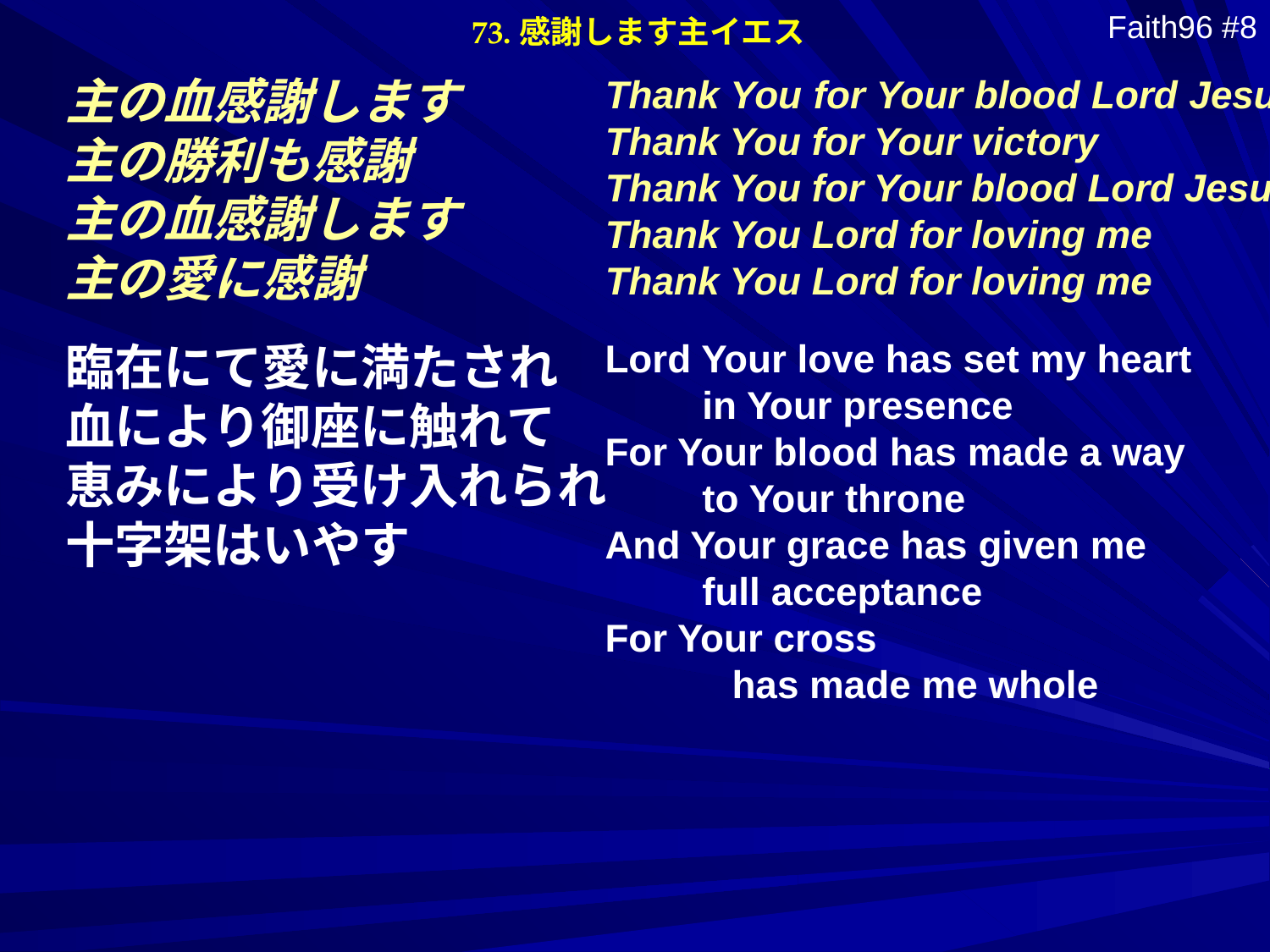

73.感謝します主イエス
Faith96 #8
Thank You for Your blood Lord Jesus
Thank You for Your victory
Thank You for Your blood Lord Jesus
Thank You Lord for loving me
Thank You Lord for loving me
主の血感謝します
主の勝利も感謝
主の血感謝します
主の愛に感謝

臨在にて愛に満たされ
血により御座に触れて
恵みにより受け入れられ
十字架はいやす
Lord Your love has set my heart
         in Your presence
For Your blood has made a way
         to Your throne
And Your grace has given me
         full acceptance
For Your cross
has made me whole